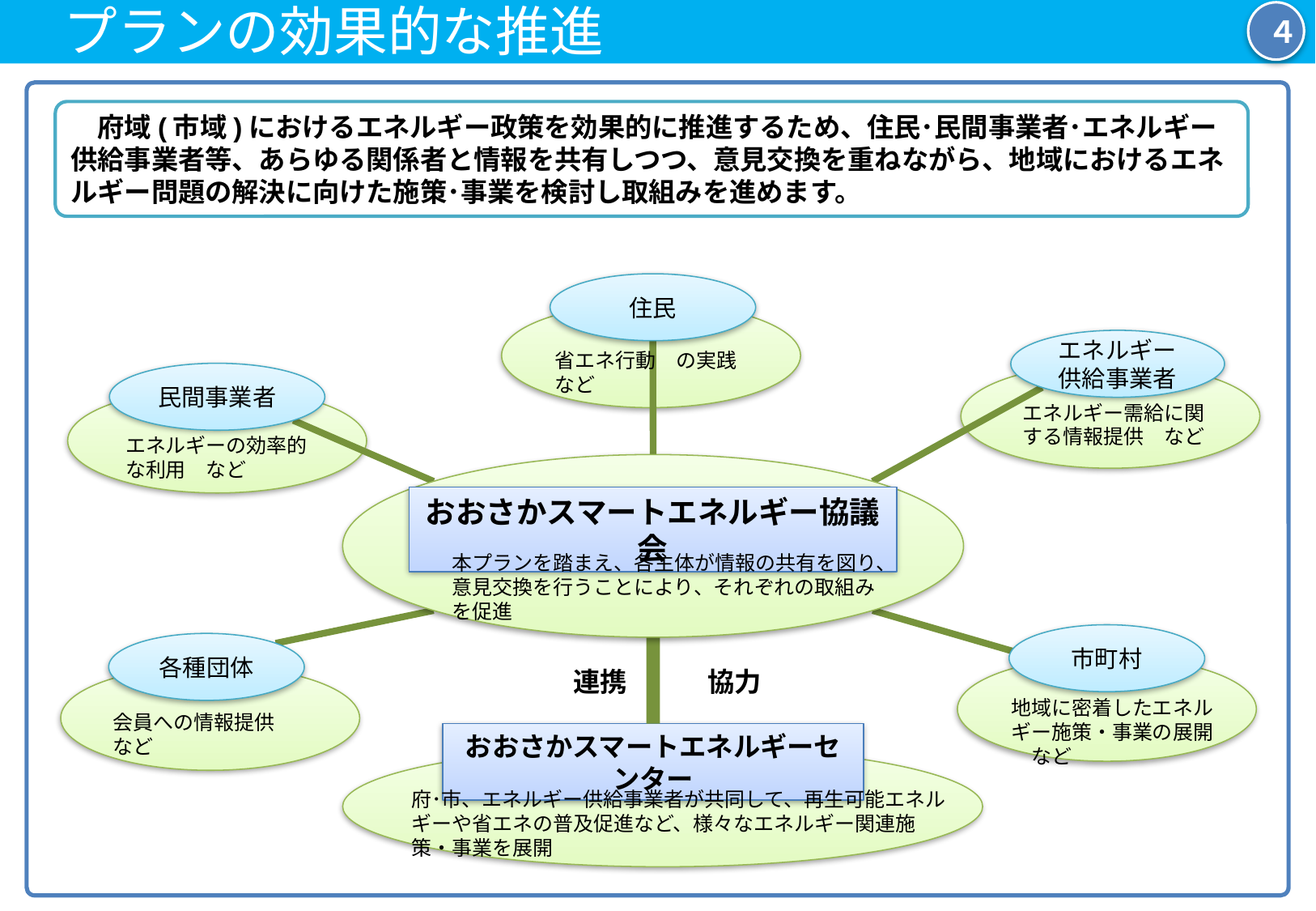

プランの効果的な推進
４

　府域(市域)におけるエネルギー政策を効果的に推進するため、住民･民間事業者･エネルギー供給事業者等、あらゆる関係者と情報を共有しつつ、意見交換を重ねながら、地域におけるエネルギー問題の解決に向けた施策･事業を検討し取組みを進めます。
住民

エネルギー
供給事業者
省エネ行動　の実践　など
民間事業者

エネルギー需給に関する情報提供　など
エネルギーの効率的な利用　など

おおさかスマートエネルギー協議会
本プランを踏まえ、各主体が情報の共有を図り、意見交換を行うことにより、それぞれの取組みを促進
市町村
各種団体

連携　　　協力

地域に密着したエネルギー施策・事業の展開　など
会員への情報提供　など
おおさかスマートエネルギーセンター

府･市、エネルギー供給事業者が共同して、再生可能エネルギーや省エネの普及促進など、様々なエネルギー関連施策・事業を展開